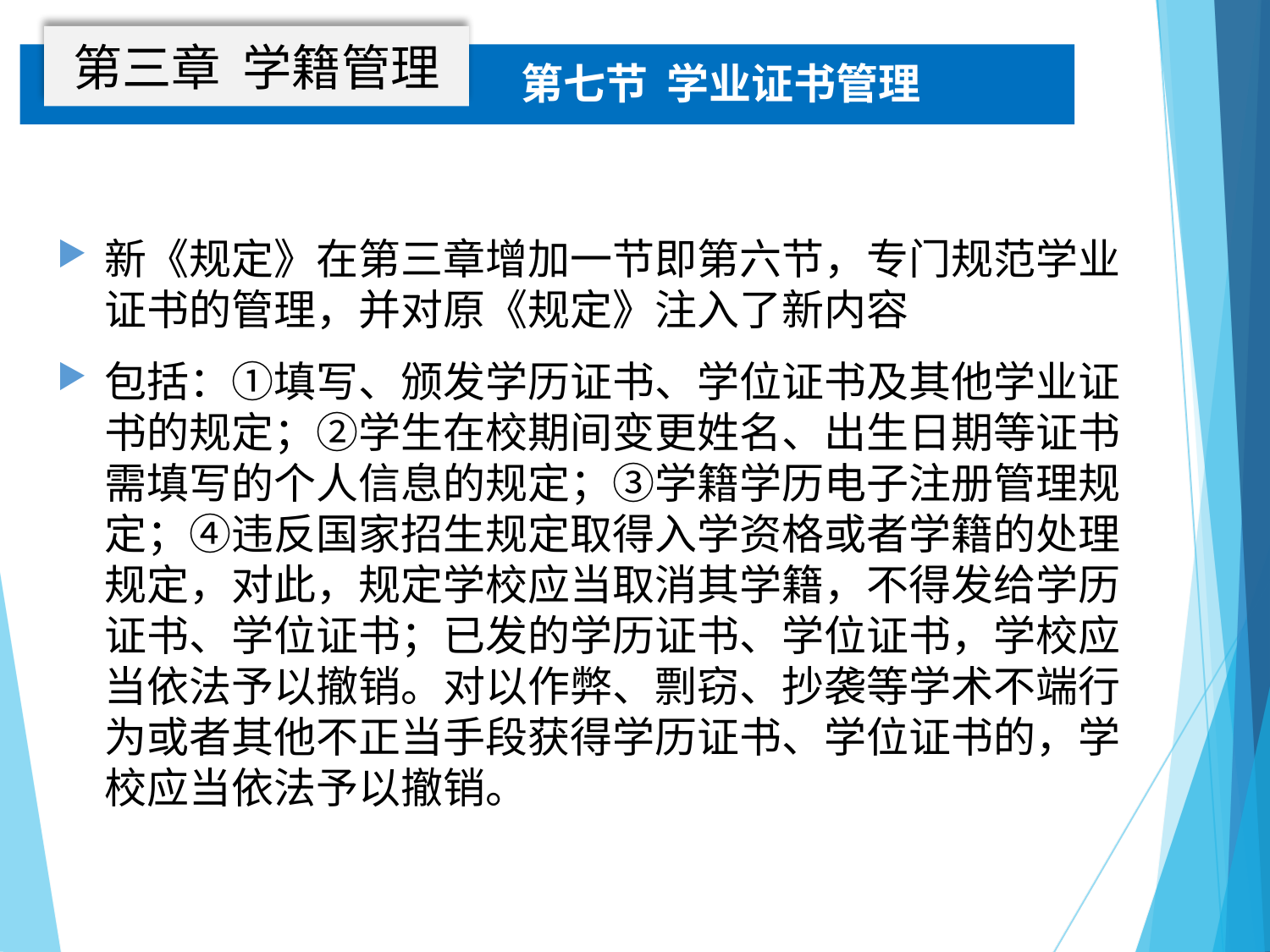

第三章  学籍管理
第七节  学业证书管理
新《规定》在第三章增加一节即第六节，专门规范学业证书的管理，并对原《规定》注入了新内容
包括：①填写、颁发学历证书、学位证书及其他学业证书的规定；②学生在校期间变更姓名、出生日期等证书需填写的个人信息的规定；③学籍学历电子注册管理规定；④违反国家招生规定取得入学资格或者学籍的处理规定，对此，规定学校应当取消其学籍，不得发给学历证书、学位证书；已发的学历证书、学位证书，学校应当依法予以撤销。对以作弊、剽窃、抄袭等学术不端行为或者其他不正当手段获得学历证书、学位证书的，学校应当依法予以撤销。